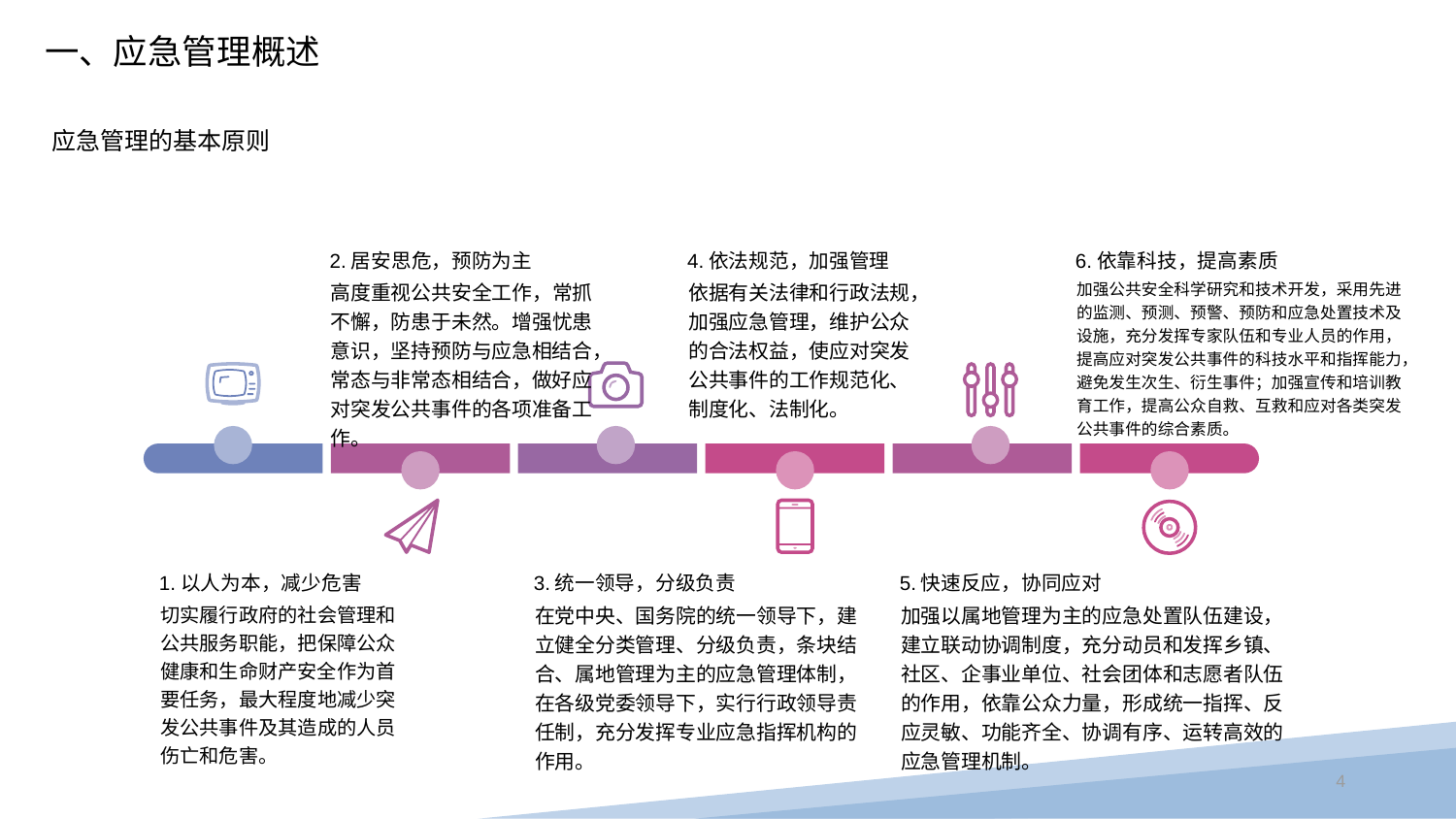

一、应急管理概述
应急管理的基本原则
2.居安思危，预防为主
4.依法规范，加强管理
6.依靠科技，提高素质
高度重视公共安全工作，常抓不懈，防患于未然。增强忧患意识，坚持预防与应急相结合，常态与非常态相结合，做好应对突发公共事件的各项准备工作。
加强公共安全科学研究和技术开发，采用先进的监测、预测、预警、预防和应急处置技术及设施，充分发挥专家队伍和专业人员的作用，提高应对突发公共事件的科技水平和指挥能力，避免发生次生、衍生事件；加强宣传和培训教育工作，提高公众自救、互救和应对各类突发公共事件的综合素质。
依据有关法律和行政法规，加强应急管理，维护公众的合法权益，使应对突发公共事件的工作规范化、制度化、法制化。

1.以人为本，减少危害
3.统一领导，分级负责
5.快速反应，协同应对
在党中央、国务院的统一领导下，建立健全分类管理、分级负责，条块结合、属地管理为主的应急管理体制，在各级党委领导下，实行行政领导责任制，充分发挥专业应急指挥机构的作用。
加强以属地管理为主的应急处置队伍建设，建立联动协调制度，充分动员和发挥乡镇、社区、企事业单位、社会团体和志愿者队伍的作用，依靠公众力量，形成统一指挥、反应灵敏、功能齐全、协调有序、运转高效的应急管理机制。
切实履行政府的社会管理和公共服务职能，把保障公众健康和生命财产安全作为首要任务，最大程度地减少突发公共事件及其造成的人员伤亡和危害。

4